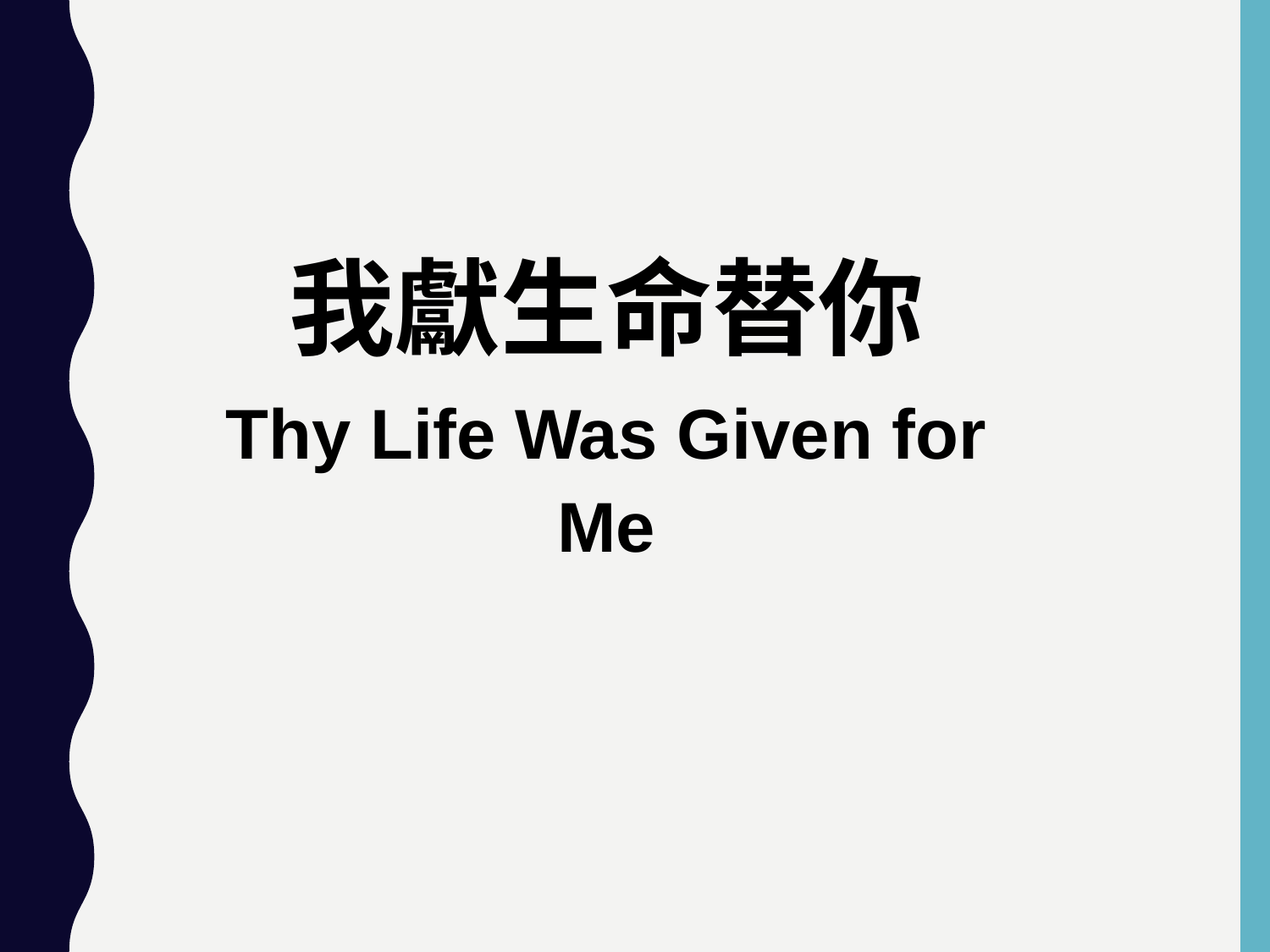

我獻生命替你
Thy Life Was Given for Me